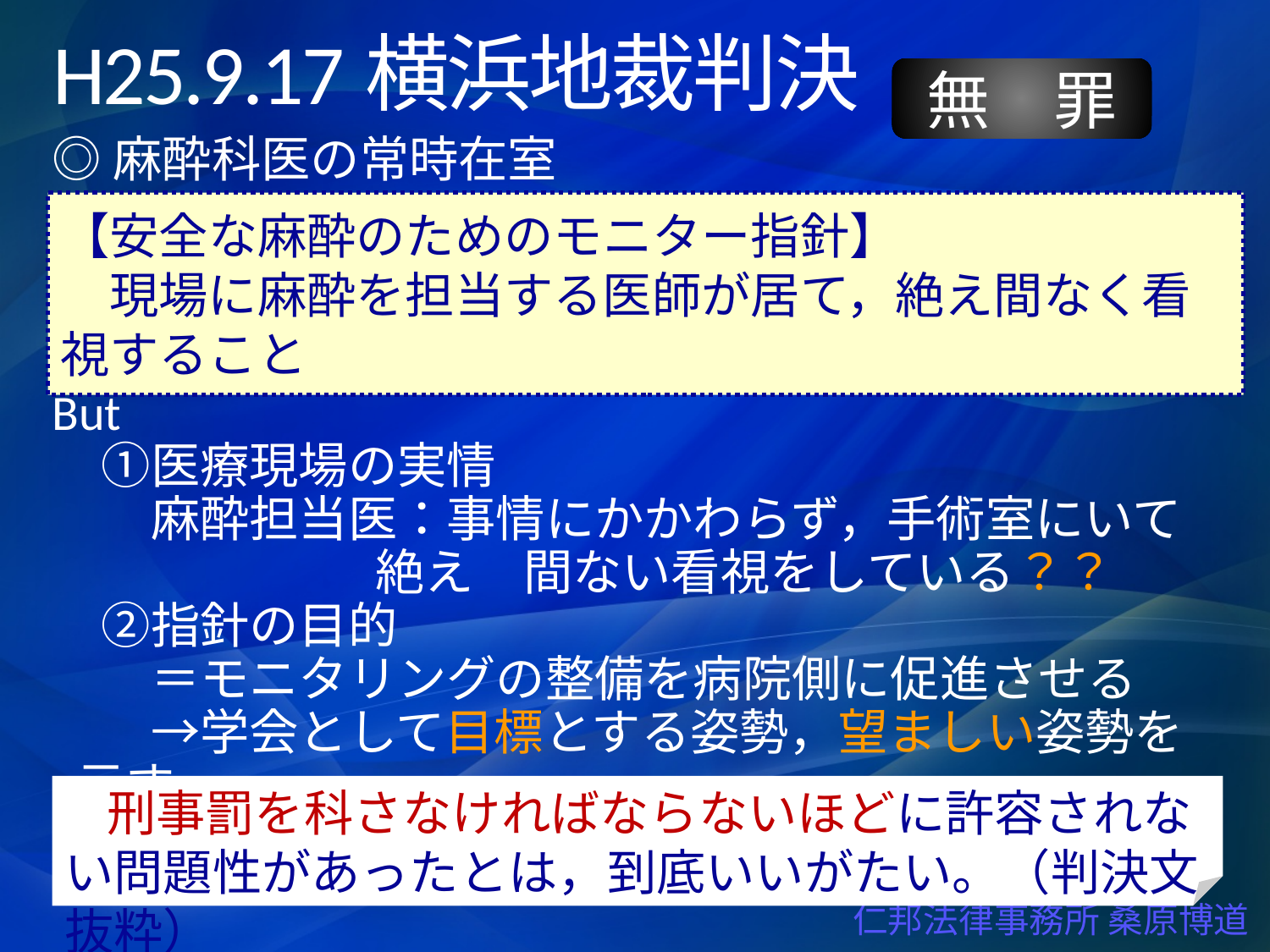

# H25.9.17横浜地裁判決
無　罪
◎麻酔科医の常時在室

But
　①医療現場の実情
　　麻酔担当医：事情にかかわらず，手術室にいて絶え　間ない看視をしている？？
　②指針の目的
　　＝モニタリングの整備を病院側に促進させる
　　→学会として目標とする姿勢，望ましい姿勢を示す

【安全な麻酔のためのモニター指針】
　現場に麻酔を担当する医師が居て，絶え間なく看視すること
　刑事罰を科さなければならないほどに許容されない問題性があったとは，到底いいがたい。（判決文抜粋）

 仁邦法律事務所 桑原博道